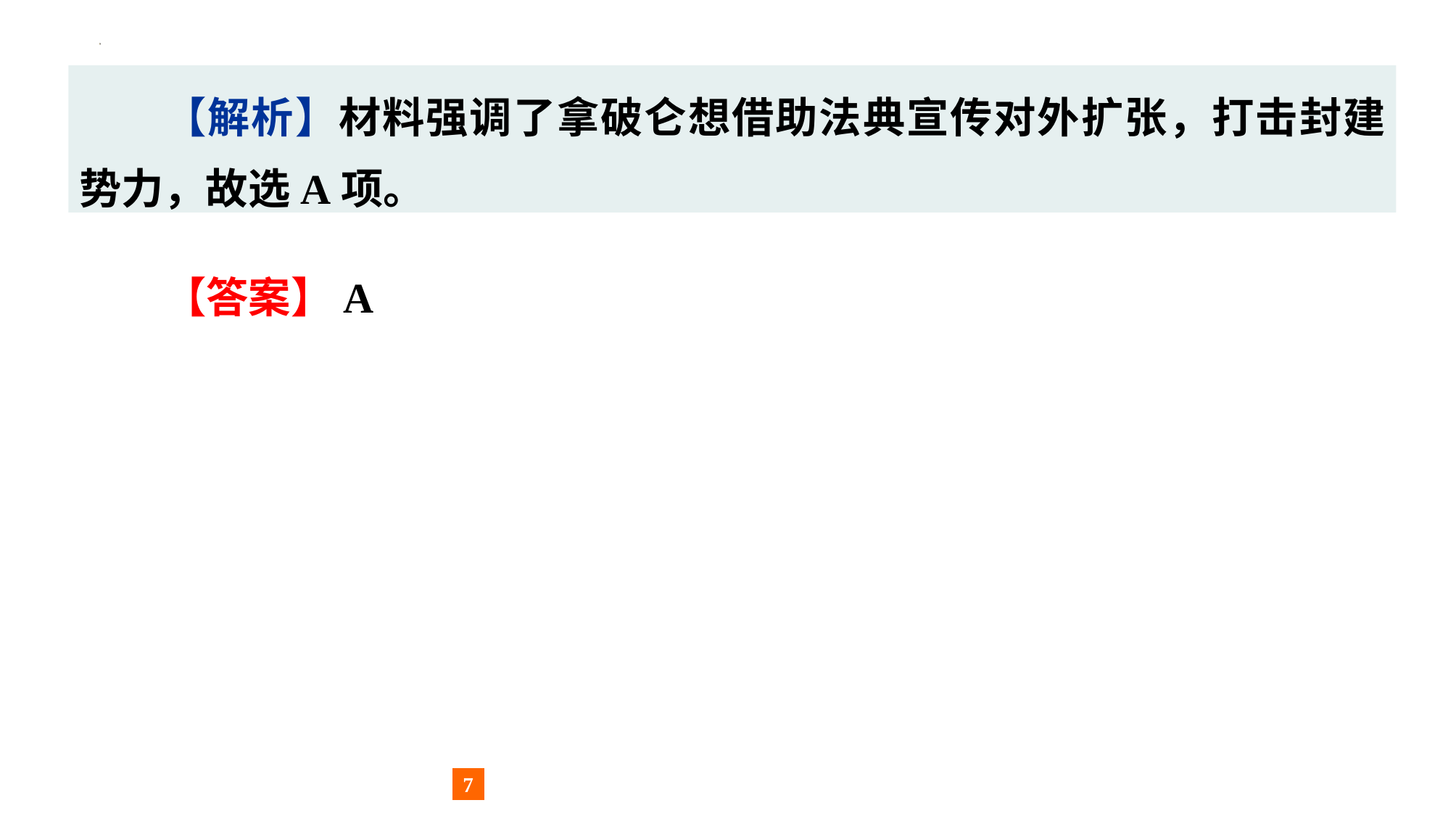

【解析】材料强调了拿破仑想借助法典宣传对外扩张，打击封建势力，故选A项。
【答案】A
7